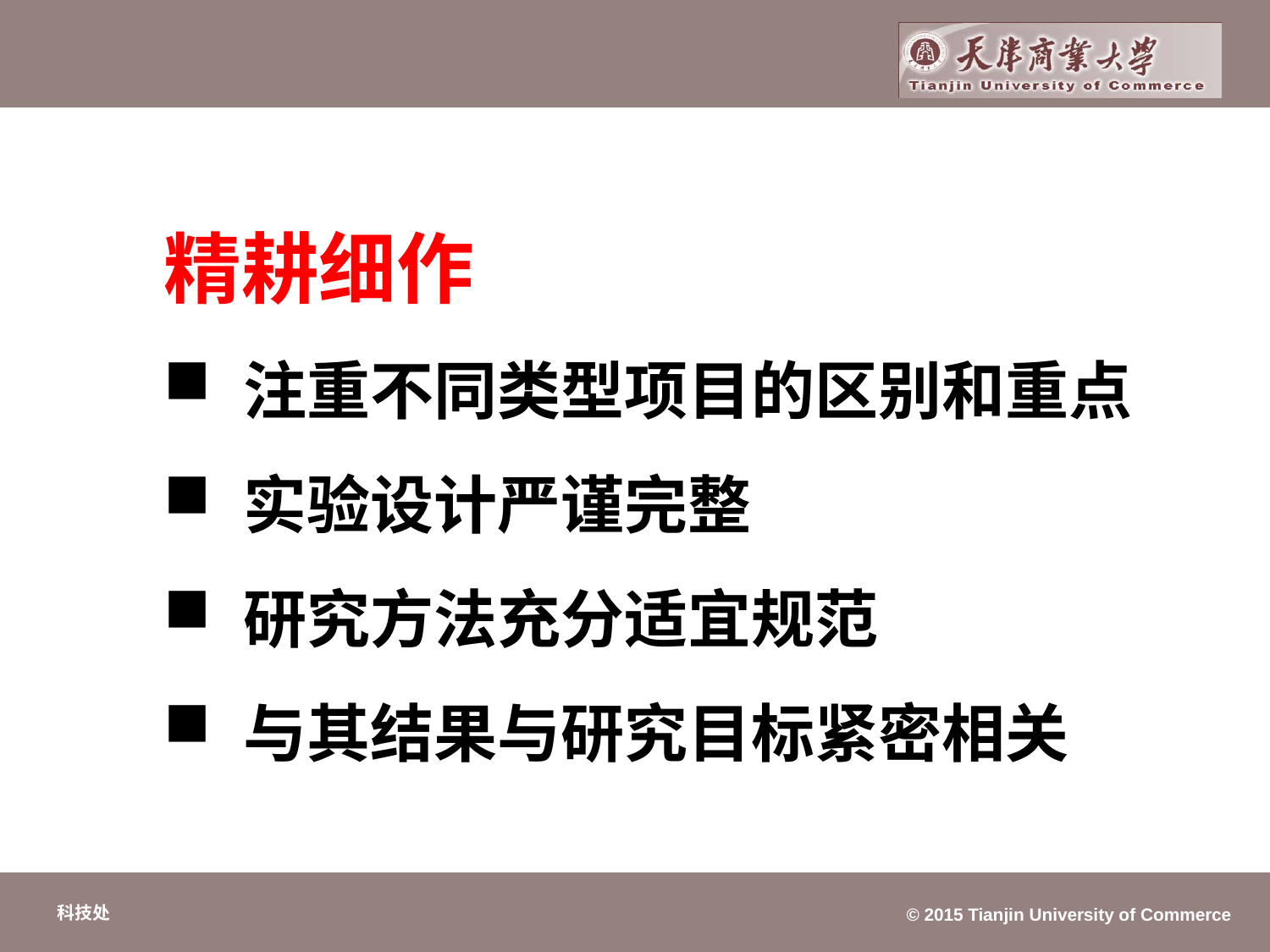

精耕细作
注重不同类型项目的区别和重点
实验设计严谨完整
研究方法充分适宜规范
与其结果与研究目标紧密相关